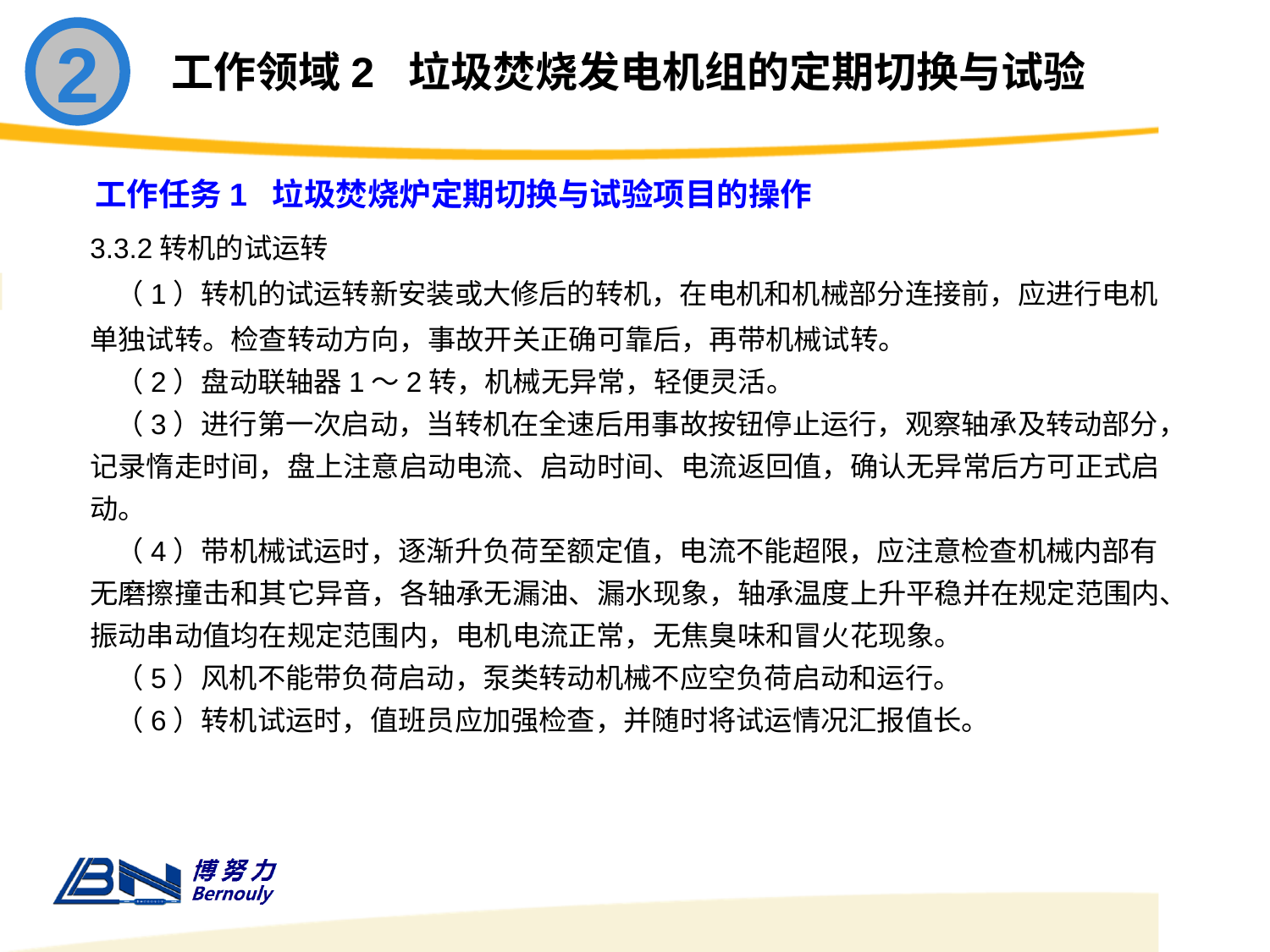

2
工作领域2  垃圾焚烧发电机组的定期切换与试验
工作任务1  垃圾焚烧炉定期切换与试验项目的操作
3.3.2转机的试运转
   （1）转机的试运转新安装或大修后的转机，在电机和机械部分连接前，应进行电机单独试转。检查转动方向，事故开关正确可靠后，再带机械试转。
   （2）盘动联轴器1～2转，机械无异常，轻便灵活。
   （3）进行第一次启动，当转机在全速后用事故按钮停止运行，观察轴承及转动部分，记录惰走时间，盘上注意启动电流、启动时间、电流返回值，确认无异常后方可正式启动。
   （4）带机械试运时，逐渐升负荷至额定值，电流不能超限，应注意检查机械内部有无磨擦撞击和其它异音，各轴承无漏油、漏水现象，轴承温度上升平稳并在规定范围内、振动串动值均在规定范围内，电机电流正常，无焦臭味和冒火花现象。
   （5）风机不能带负荷启动，泵类转动机械不应空负荷启动和运行。
   （6）转机试运时，值班员应加强检查，并随时将试运情况汇报值长。